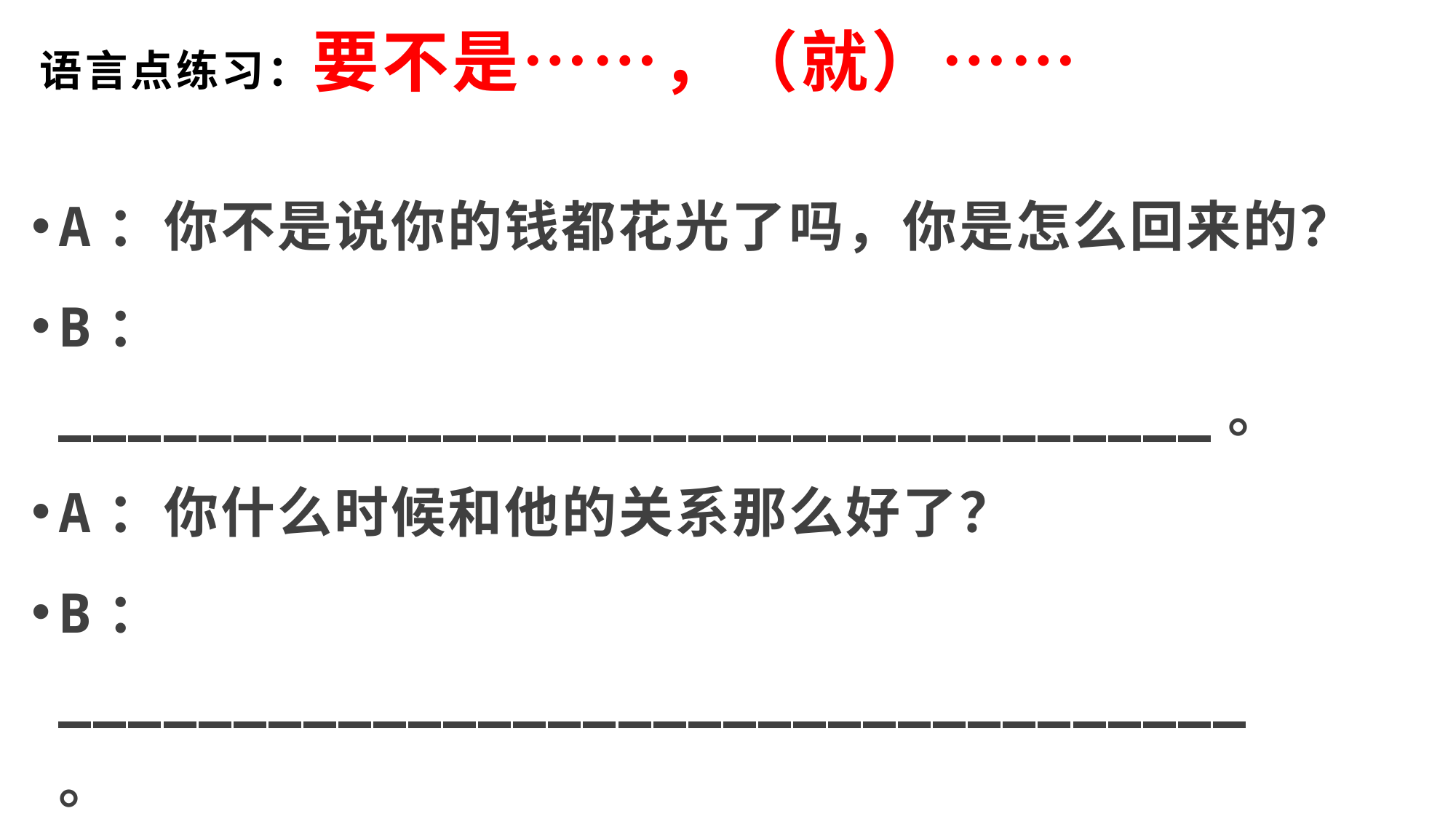

# 语言点练习：要不是……，（就）……
A：你不是说你的钱都花光了吗，你是怎么回来的？
B：_________________________________。
A：你什么时候和他的关系那么好了？
B：__________________________________。
A：你不是说你不来吗？
B：____________________________________。